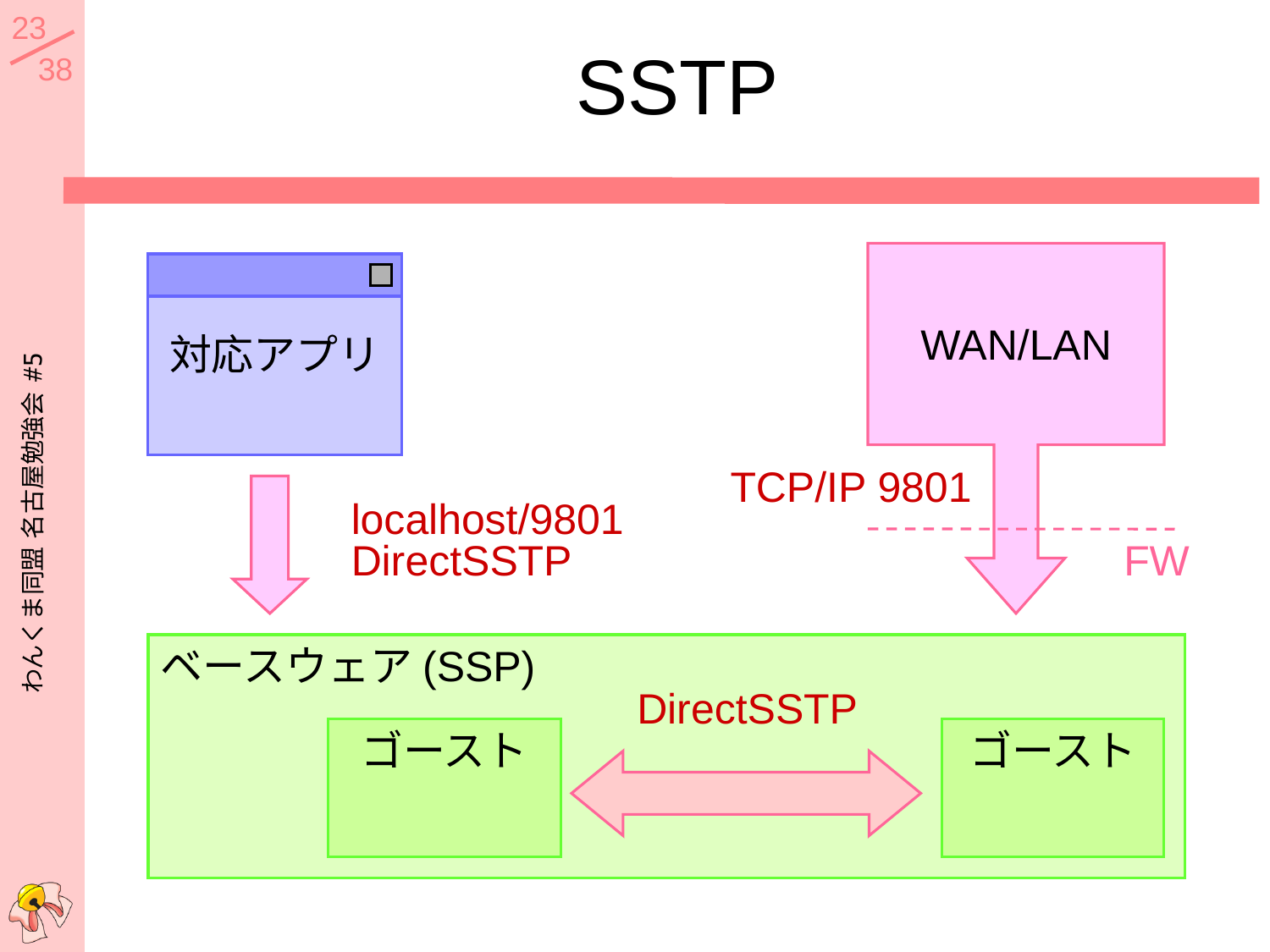

# SSTP
WAN/LAN
対応アプリ

TCP/IP 9801

localhost/9801
DirectSSTP
わんくま同盟 名古屋勉強会 #5

FW
ベースウェア(SSP)
DirectSSTP
ゴースト
ゴースト